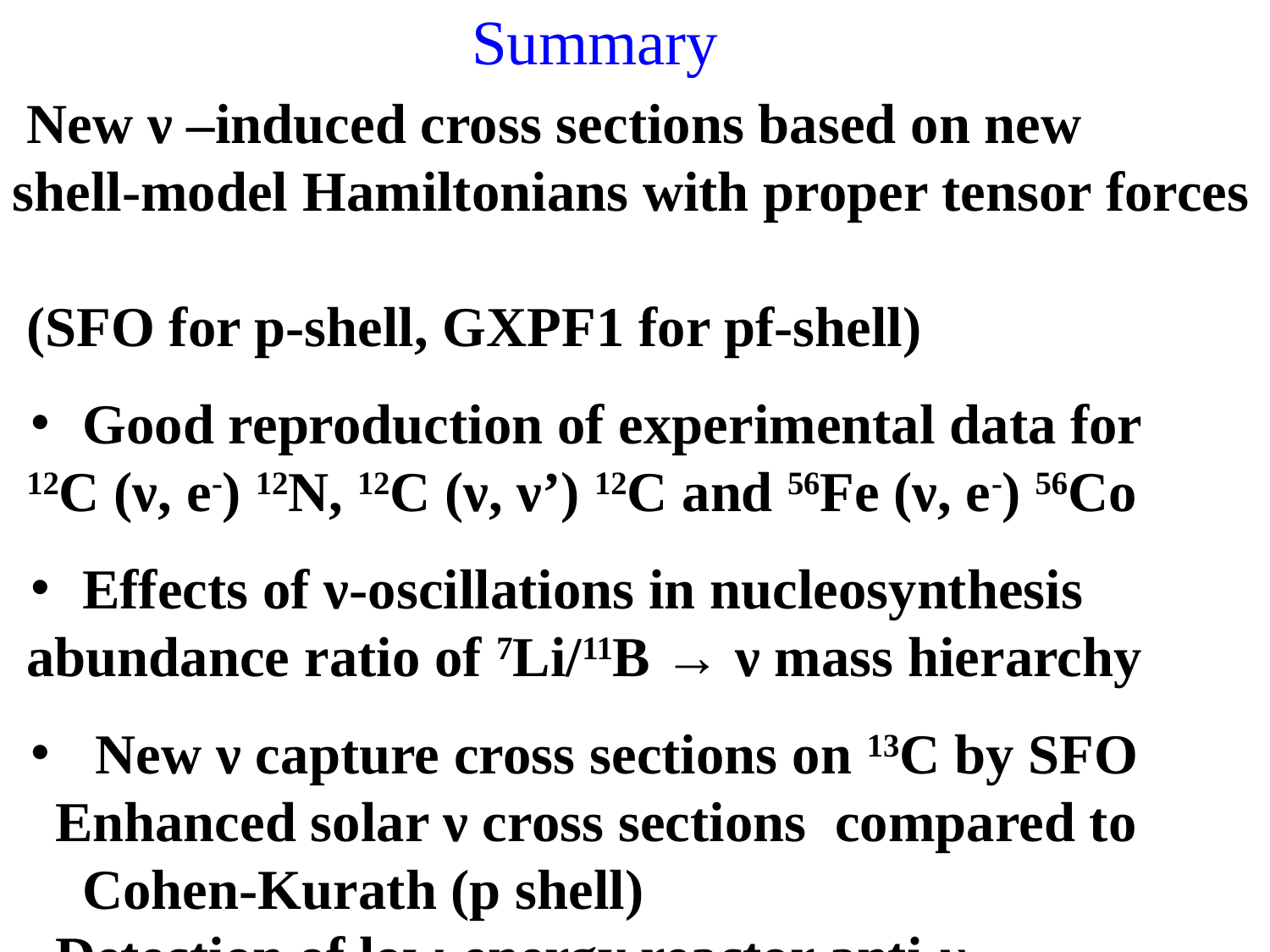

Summary

 New ν –induced cross sections based on new 　shell-model Hamiltonians with proper tensor forces
 (SFO for p-shell, GXPF1 for pf-shell)

・Good reproduction of experimental data for
 12C (ν, e-) 12N, 12C (ν, ν’) 12C and 56Fe (ν, e-) 56Co

・Effects of ν-oscillations in nucleosynthesis
 abundance ratio of 7Li/11B → ν mass hierarchy

・ New ν capture cross sections on 13C by SFO
   Enhanced solar ν cross sections  compared to
　Cohen-Kurath (p shell)
   Detection of low-energy reactor anti-ν